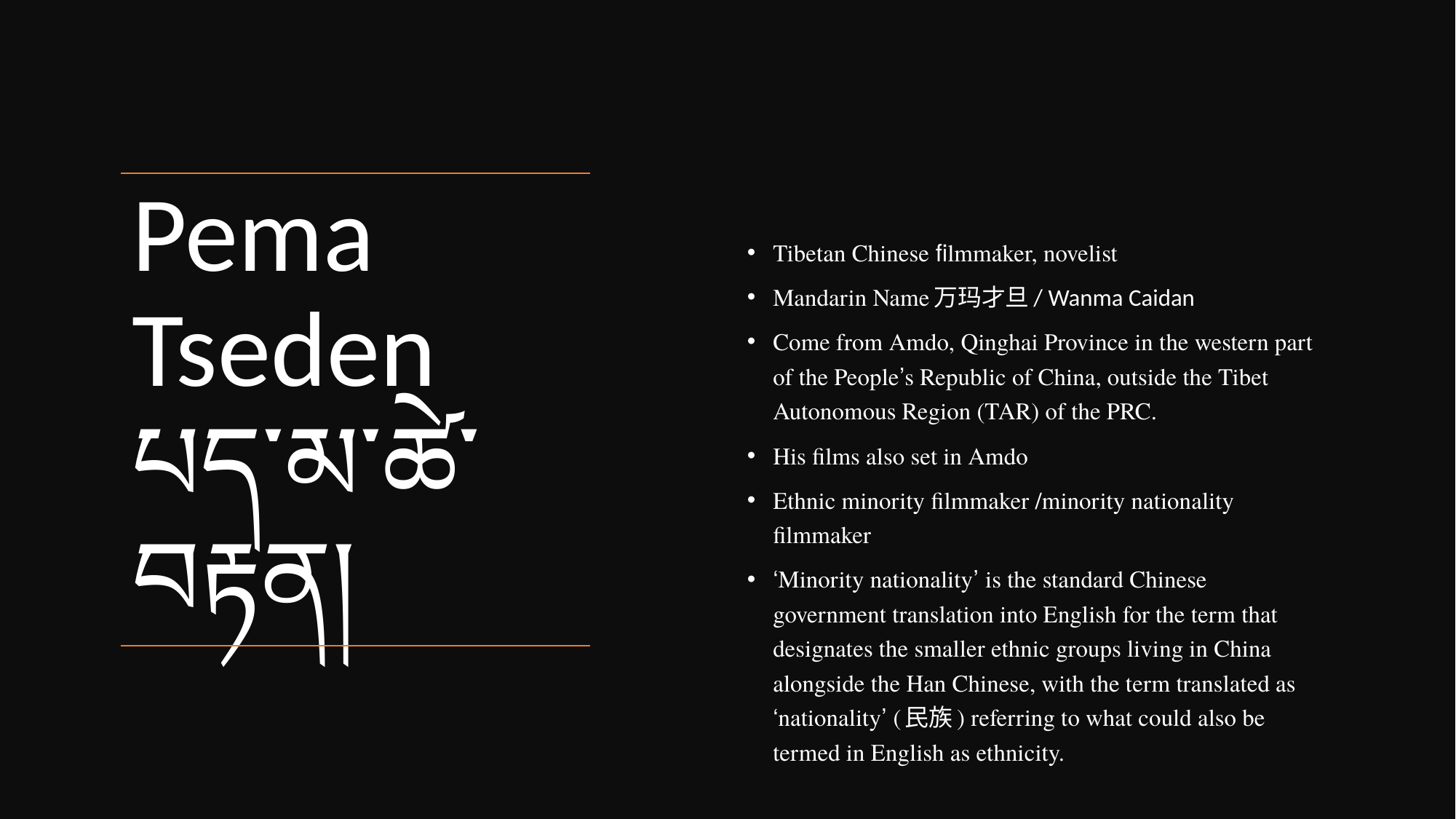

# Pema Tseden པད་མ་ཚེ་བརྟན།
Tibetan Chinese filmmaker, novelist
Mandarin Name万玛才旦/ Wanma Caidan
Come from Amdo, Qinghai Province in the western part of the People’s Republic of China, outside the Tibet Autonomous Region (TAR) of the PRC.
His films also set in Amdo
Ethnic minority filmmaker /minority nationality filmmaker
‘Minority nationality’ is the standard Chinese government translation into English for the term that designates the smaller ethnic groups living in China alongside the Han Chinese, with the term translated as ‘nationality’ (民族) referring to what could also be termed in English as ethnicity.